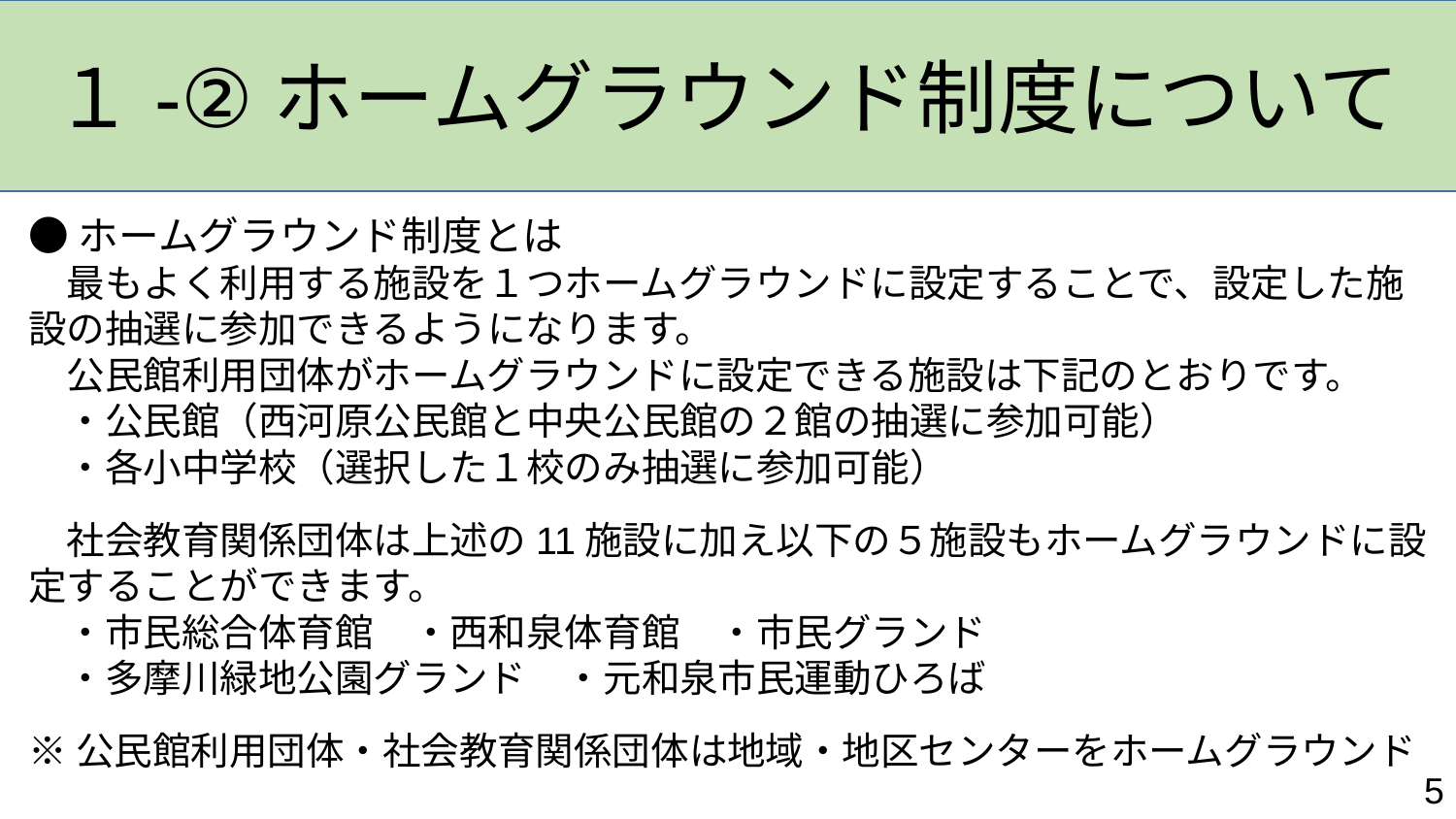

１-②ホームグラウンド制度について
●ホームグラウンド制度とは
　最もよく利用する施設を１つホームグラウンドに設定することで、設定した施設の抽選に参加できるようになります。
　公民館利用団体がホームグラウンドに設定できる施設は下記のとおりです。
　・公民館（西河原公民館と中央公民館の２館の抽選に参加可能）
　・各小中学校（選択した１校のみ抽選に参加可能）

　社会教育関係団体は上述の11施設に加え以下の５施設もホームグラウンドに設定することができます。
　・市民総合体育館　・西和泉体育館　・市民グランド
　・多摩川緑地公園グランド　・元和泉市民運動ひろば

※公民館利用団体・社会教育関係団体は地域・地区センターをホームグラウンド　
　に設定することはできません。
5